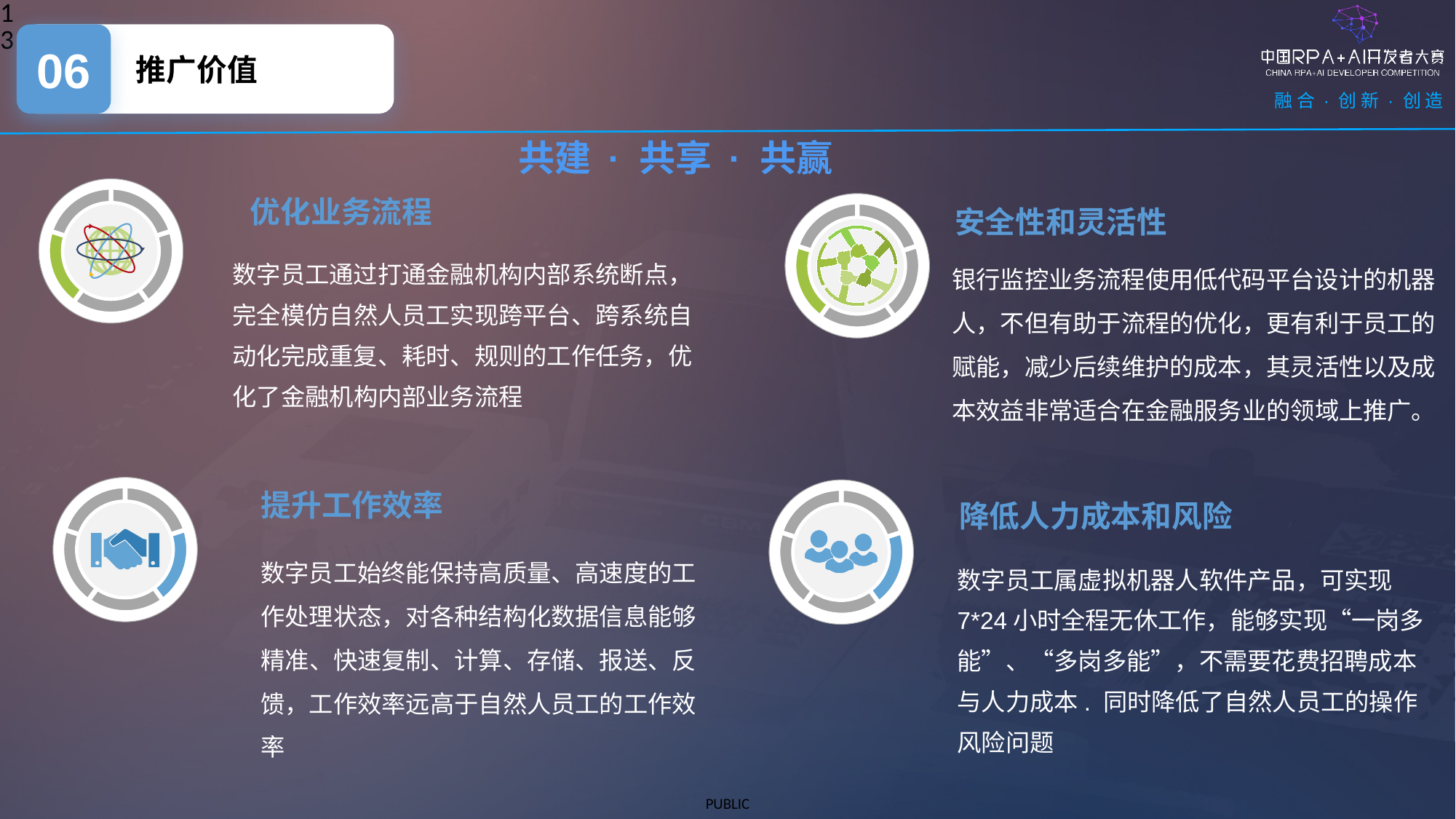

13
06

推广价值
共建 · 共享 · 共赢

优化业务流程

安全性和灵活性
数字员工通过打通金融机构内部系统断点，完全模仿自然人员工实现跨平台、跨系统自动化完成重复、耗时、规则的工作任务，优化了金融机构内部业务流程
银行监控业务流程使用低代码平台设计的机器人，不但有助于流程的优化，更有利于员工的赋能，减少后续维护的成本，其灵活性以及成本效益非常适合在金融服务业的领域上推广。

提升工作效率
降低人力成本和风险

数字员工始终能保持高质量、高速度的工作处理状态，对各种结构化数据信息能够精准、快速复制、计算、存储、报送、反馈，工作效率远高于自然人员工的工作效率
数字员工属虚拟机器人软件产品，可实现7*24小时全程无休工作，能够实现“一岗多能”、“多岗多能”，不需要花费招聘成本与人力成本. 同时降低了自然人员工的操作风险问题